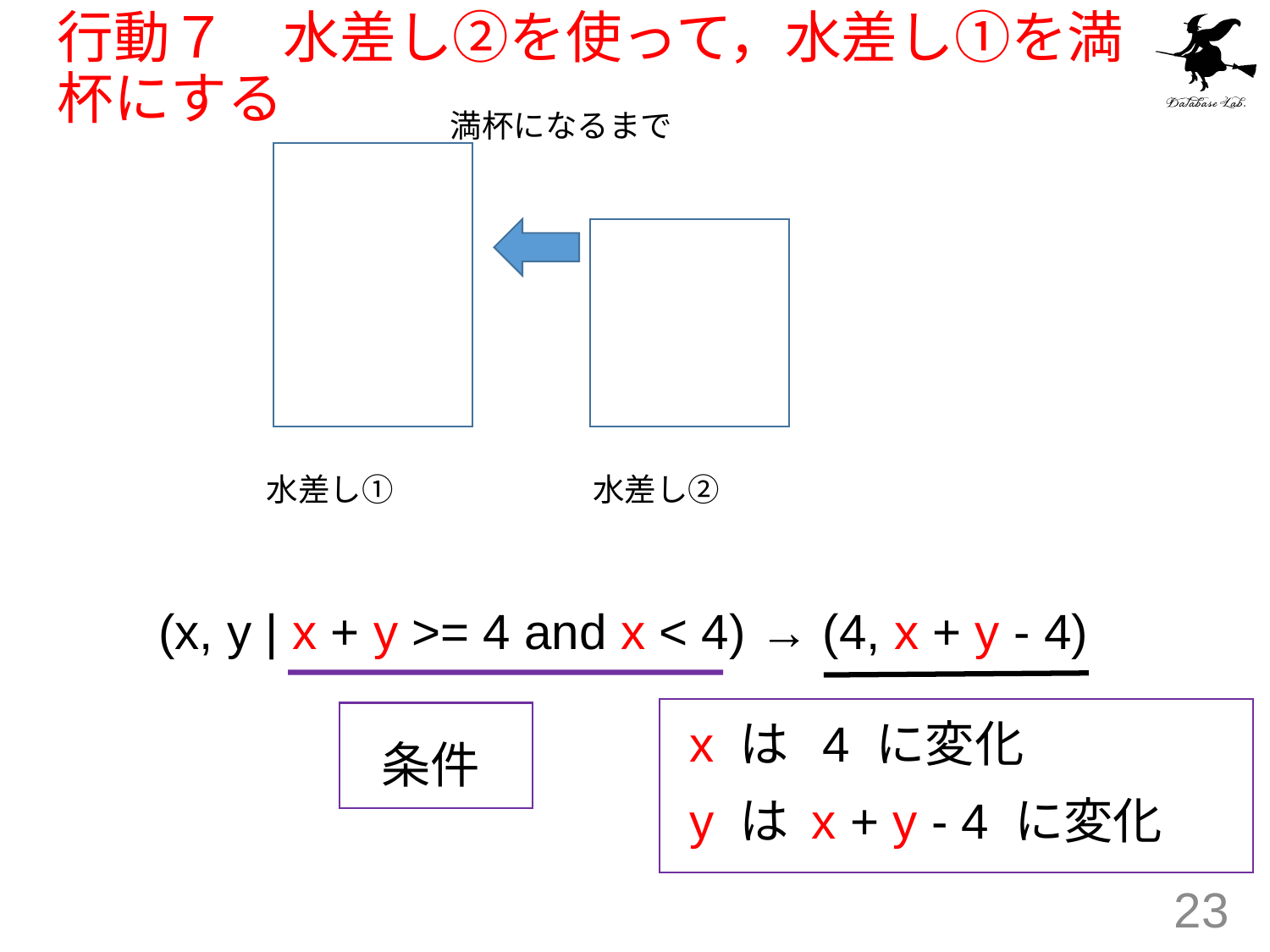

# 行動７　水差し②を使って，水差し①を満杯にする
満杯になるまで

水差し①
水差し②
(x, y | x + y >= 4 and x < 4) → (4, x + y - 4)

x は  4 に変化
y は x + y - 4 に変化
条件
23